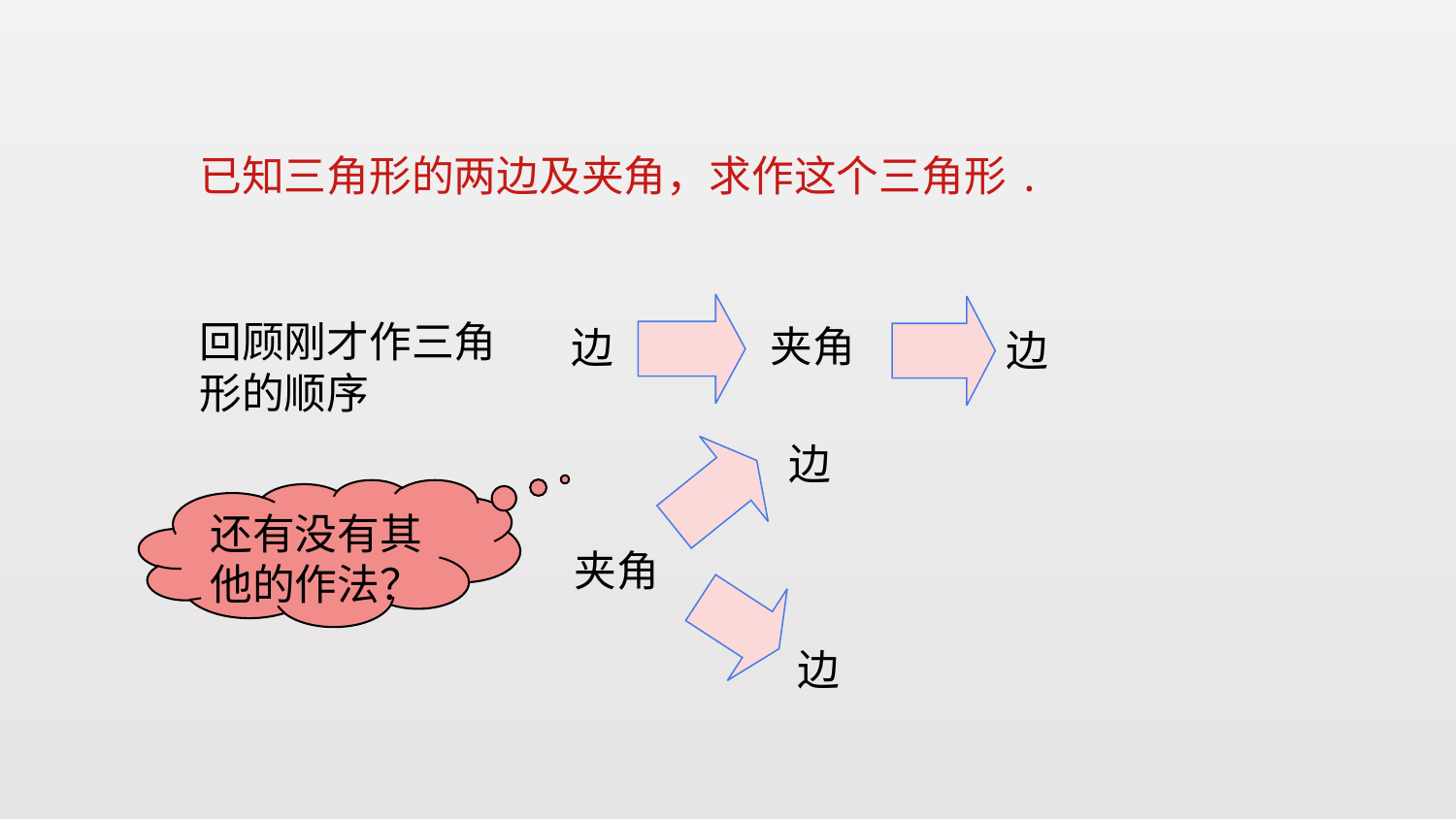

已知三角形的两边及夹角，求作这个三角形.

回顾刚才作三角形的顺序
夹角
边
边
边

还有没有其他的作法？
夹角

边